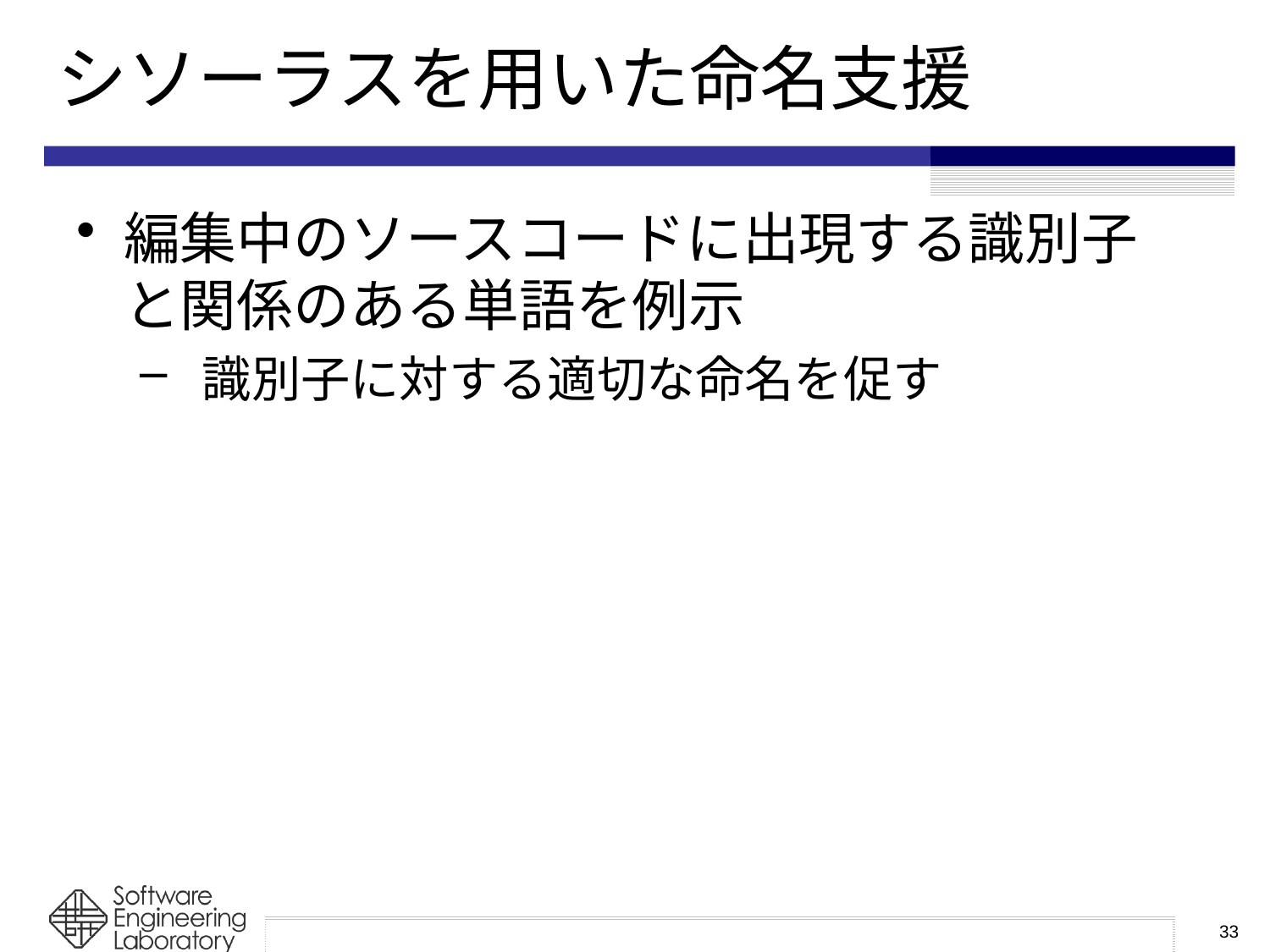

# シソーラスを用いた命名支援
編集中のソースコードに出現する識別子と関係のある単語を例示
 識別子に対する適切な命名を促す

33